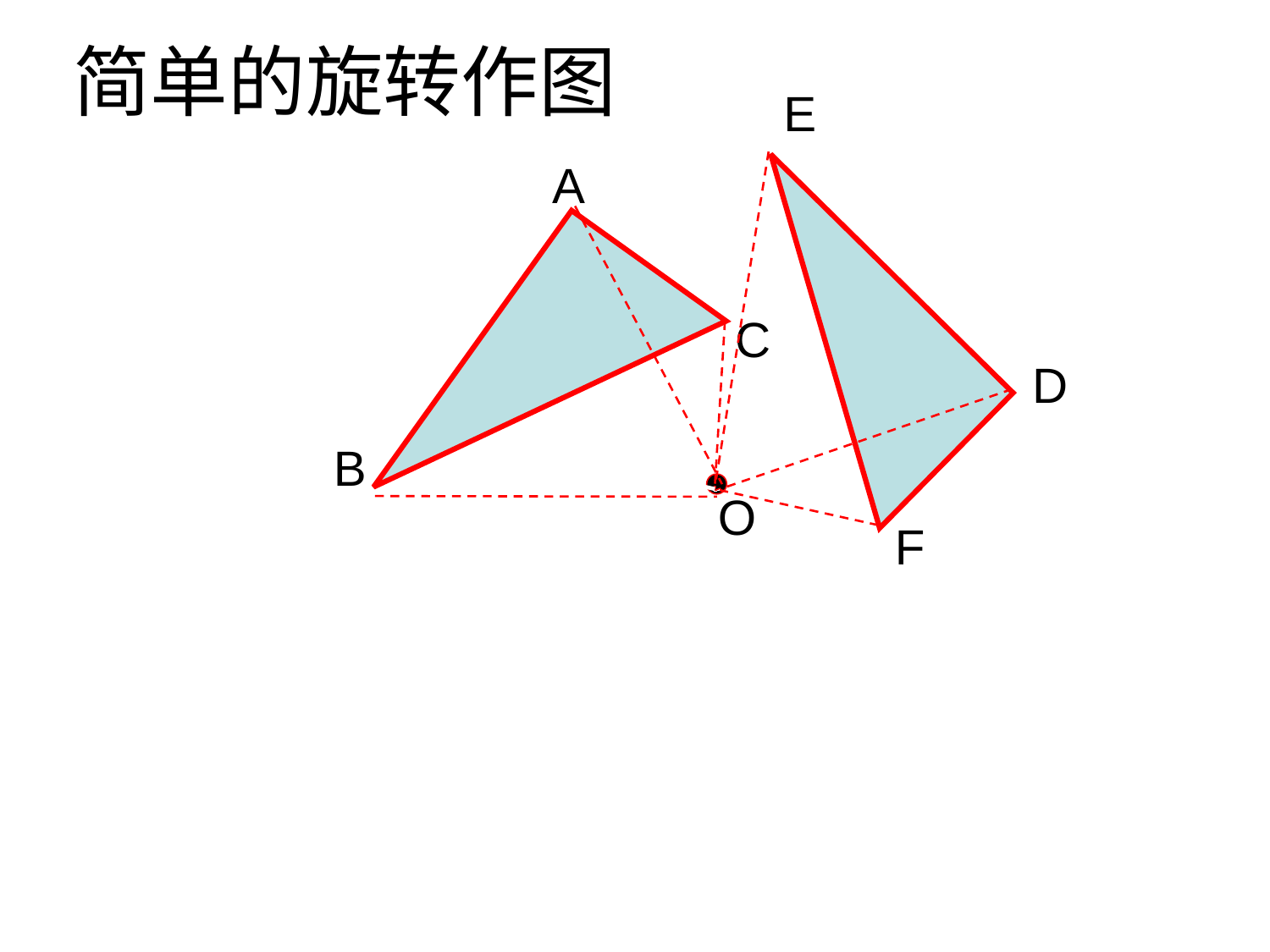

# 简单的旋转作图
E
A

C

D

B

O

F